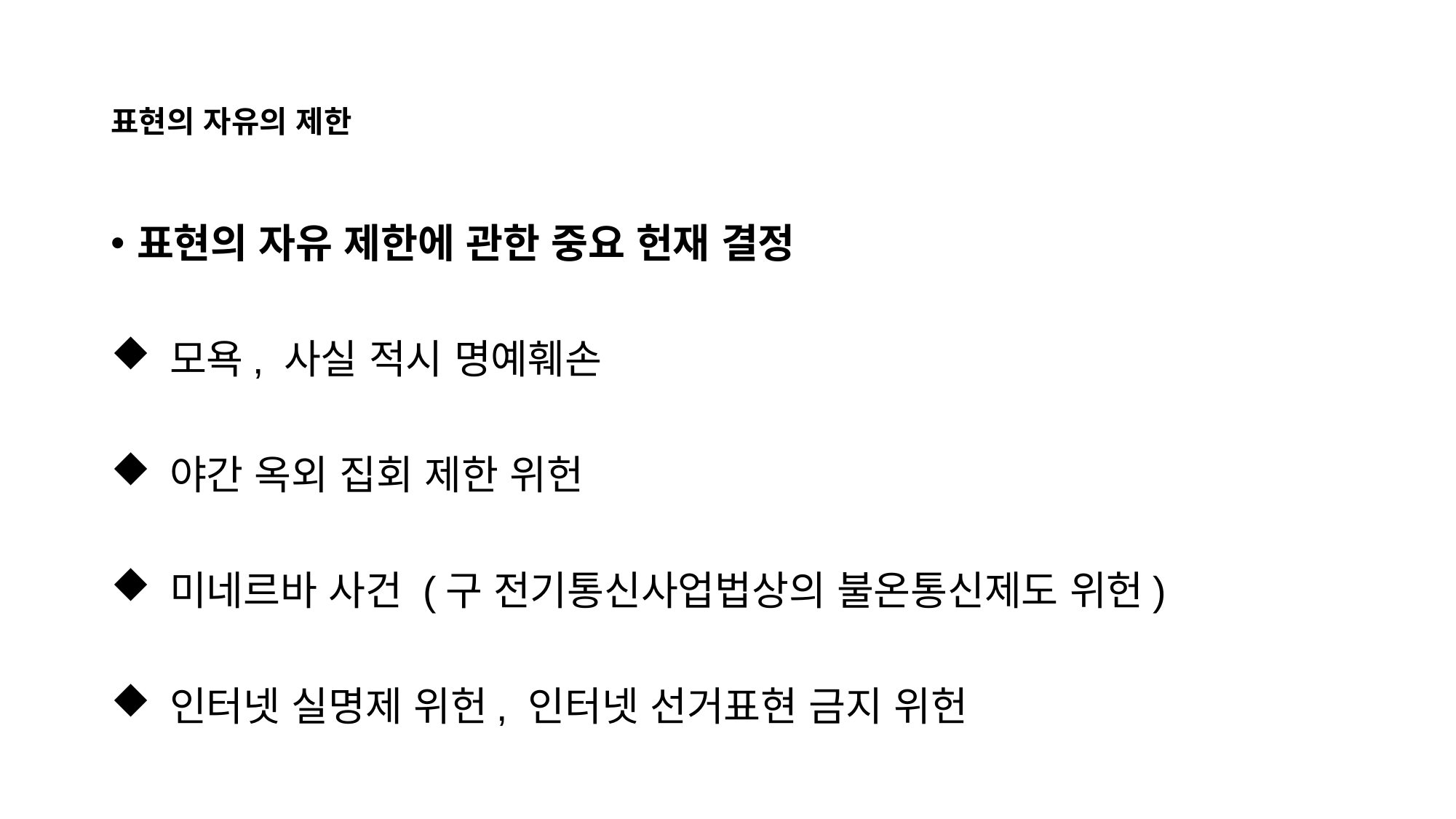

# 표현의 자유의 제한
표현의 자유 제한에 관한 중요 헌재 결정

 모욕, 사실 적시 명예훼손

 야간 옥외 집회 제한 위헌

 미네르바 사건 (구 전기통신사업법상의 불온통신제도 위헌)

 인터넷 실명제 위헌, 인터넷 선거표현 금지 위헌